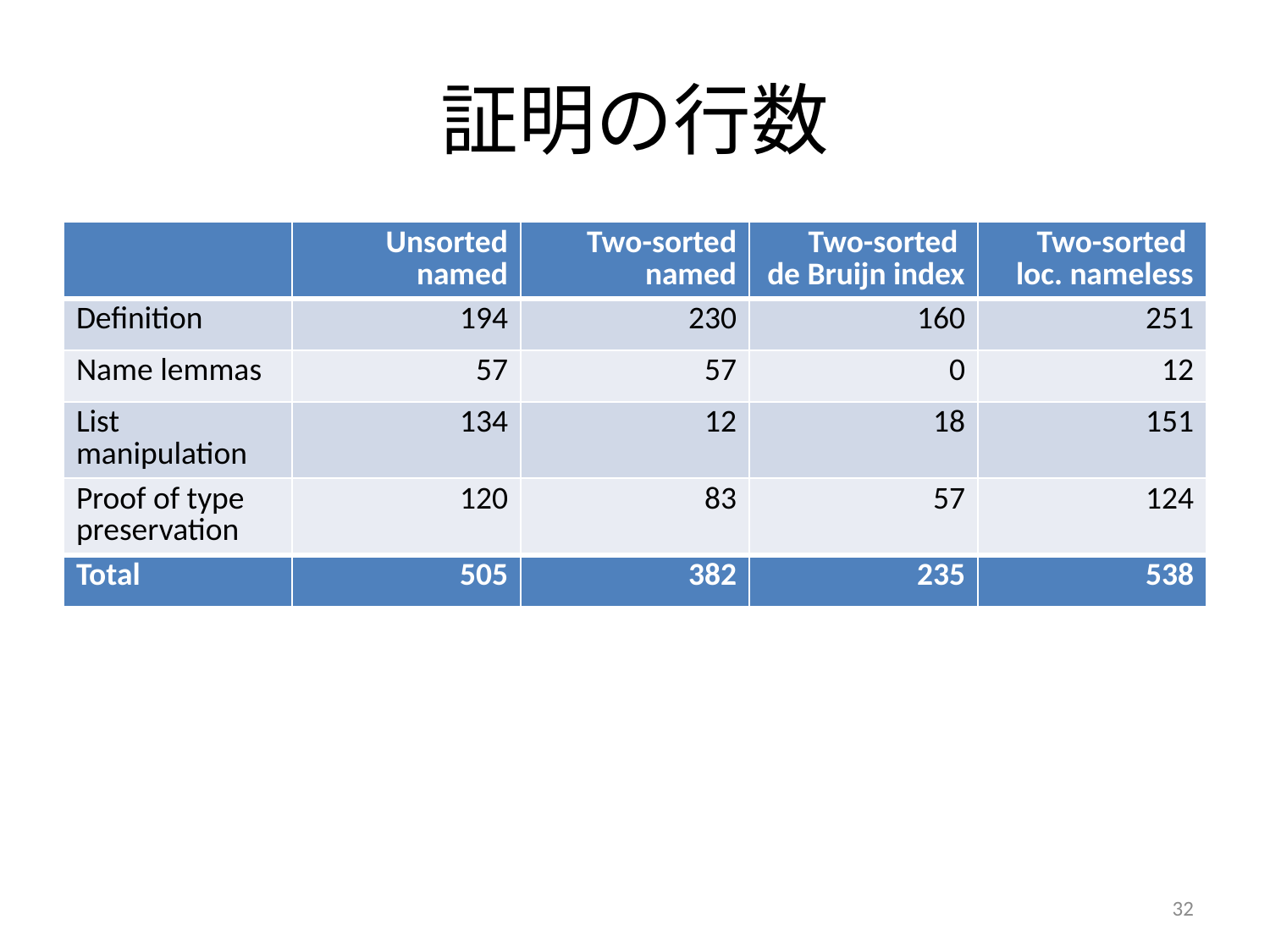

# 証明の行数
|  | Unsorted named | Two-sorted named | Two-sorted de Bruijn index | Two-sorted loc. nameless |
| --- | --- | --- | --- | --- |
| Definition | 194 | 230 | 160 | 251 |
| Name lemmas | 57 | 57 | 0 | 12 |
| List manipulation | 134 | 12 | 18 | 151 |
| Proof of type preservation | 120 | 83 | 57 | 124 |
| Total | 505 | 382 | 235 | 538 |
32